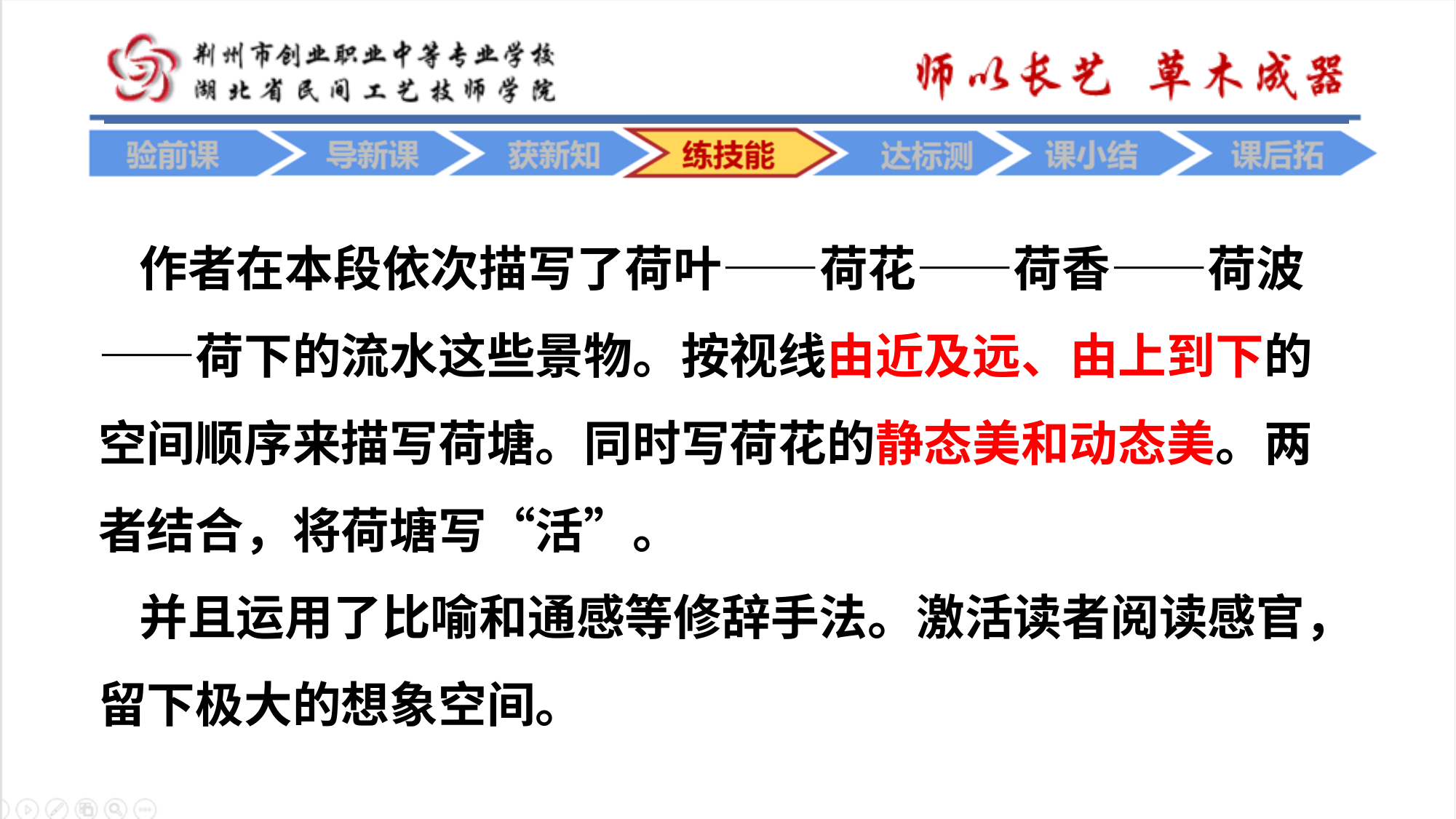

#
作者在本段依次描写了荷叶——荷花——荷香——荷波——荷下的流水这些景物。按视线由近及远、由上到下的空间顺序来描写荷塘。同时写荷花的静态美和动态美。两者结合，将荷塘写“活”。
并且运用了比喻和通感等修辞手法。激活读者阅读感官，留下极大的想象空间。